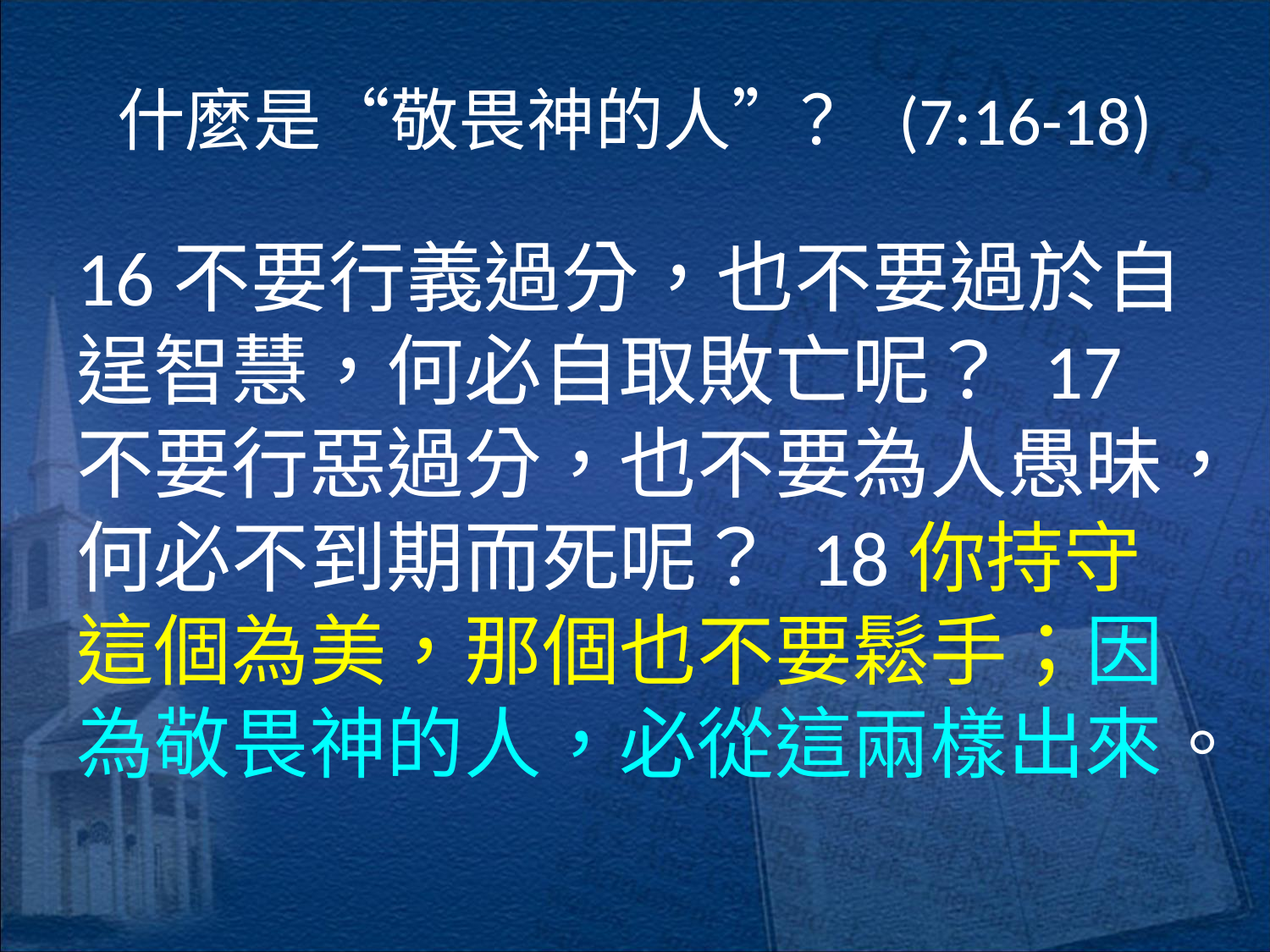

# 什麼是“敬畏神的人”？ (7:16-18)
16不要行義過分，也不要過於自逞智慧，何必自取敗亡呢？ 17不要行惡過分，也不要為人愚昧，何必不到期而死呢？ 18你持守這個為美，那個也不要鬆手；因為敬畏神的人，必從這兩樣出來。